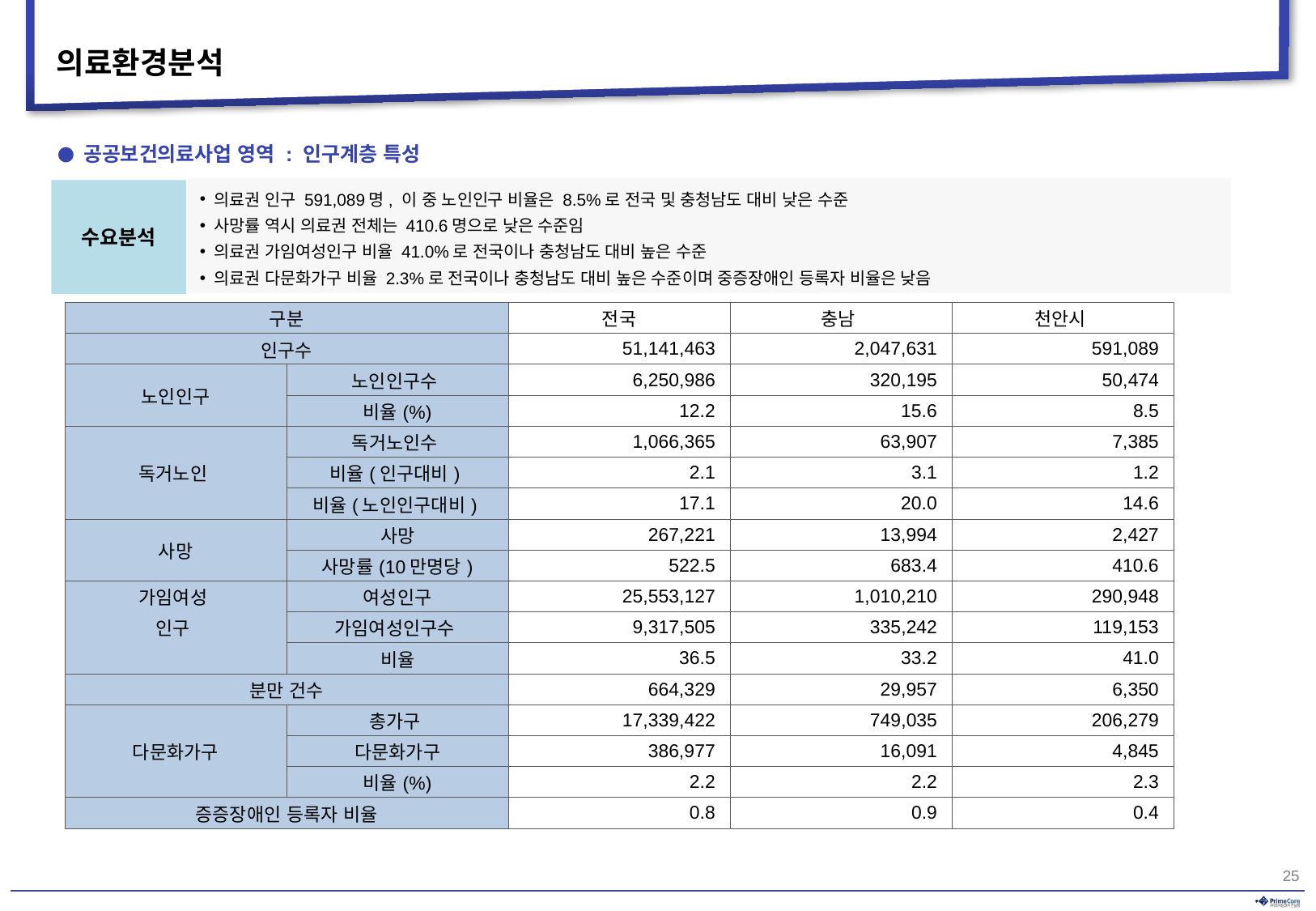

# 의료환경분석
● 공공보건의료사업 영역 : 인구계층 특성

 의료권 인구 591,089명, 이 중 노인인구 비율은 8.5%로 전국 및 충청남도 대비 낮은 수준
 사망률 역시 의료권 전체는 410.6명으로 낮은 수준임
 의료권 가임여성인구 비율 41.0%로 전국이나 충청남도 대비 높은 수준
 의료권 다문화가구 비율 2.3%로 전국이나 충청남도 대비 높은 수준이며 중증장애인 등록자 비율은 낮음
수요분석
| 구분 |  | 전국 | 충남 | 천안시 |
| --- | --- | --- | --- | --- |
| 인구수 |  | 51,141,463 | 2,047,631 | 591,089 |
| 노인인구 | 노인인구수 | 6,250,986 | 320,195 | 50,474 |
|  | 비율(%) | 12.2 | 15.6 | 8.5 |
| 독거노인 | 독거노인수 | 1,066,365 | 63,907 | 7,385 |
|  | 비율(인구대비) | 2.1 | 3.1 | 1.2 |
|  | 비율(노인인구대비) | 17.1 | 20.0 | 14.6 |
| 사망 | 사망 | 267,221 | 13,994 | 2,427 |
|  | 사망률(10만명당) | 522.5 | 683.4 | 410.6 |
| 가임여성 | 여성인구 | 25,553,127 | 1,010,210 | 290,948 |
| 인구 | 가임여성인구수 | 9,317,505 | 335,242 | 119,153 |
|  | 비율 | 36.5 | 33.2 | 41.0 |
| 분만 건수 |  | 664,329 | 29,957 | 6,350 |
| 다문화가구 | 총가구 | 17,339,422 | 749,035 | 206,279 |
|  | 다문화가구 | 386,977 | 16,091 | 4,845 |
|  | 비율(%) | 2.2 | 2.2 | 2.3 |
| 증증장애인 등록자 비율 |  | 0.8 | 0.9 | 0.4 |